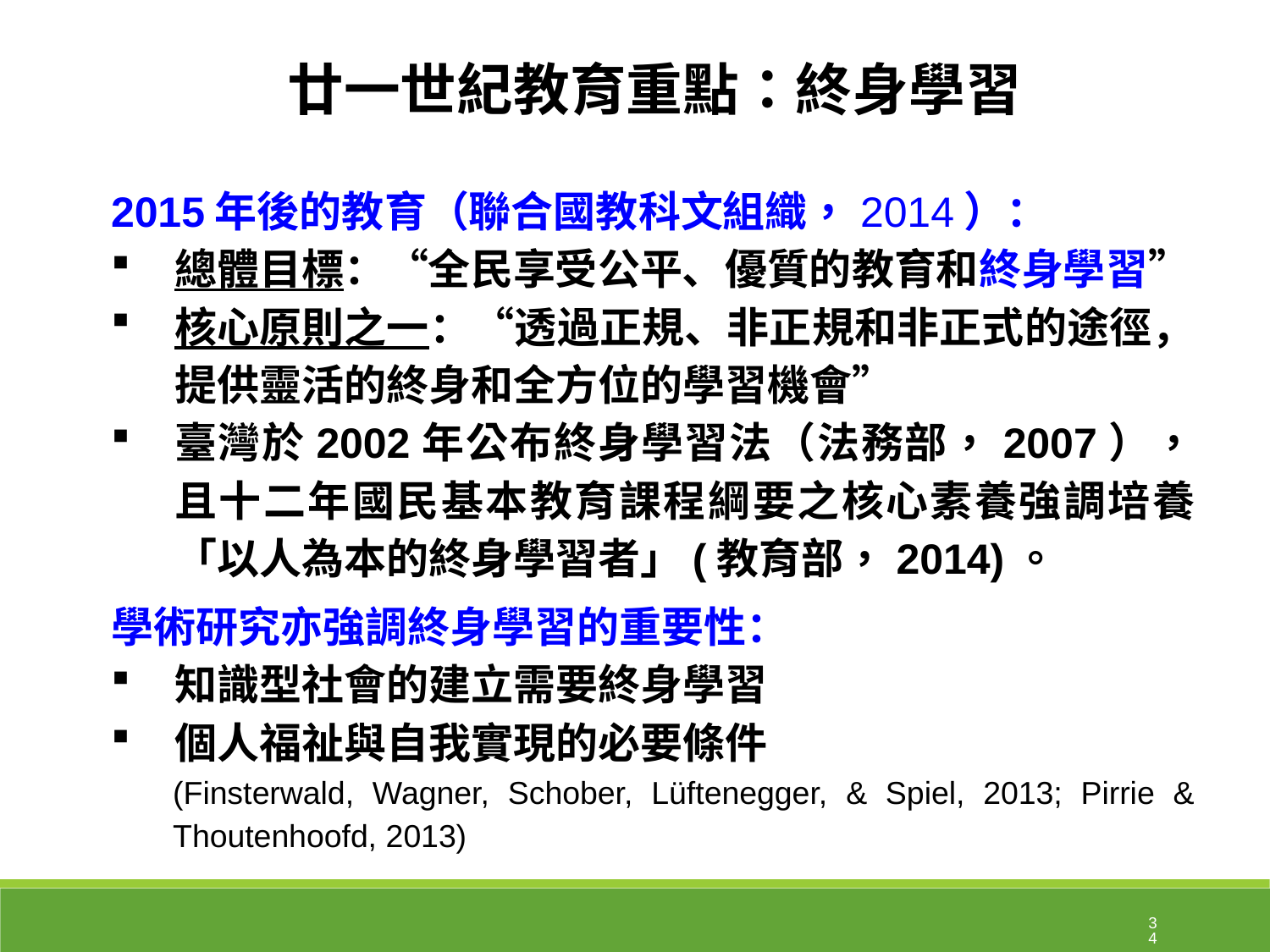

廿一世紀教育重點：終身學習
2015年後的教育（聯合國教科文組織，2014）：
總體目標：“全民享受公平、優質的教育和終身學習”
核心原則之一：“透過正規、非正規和非正式的途徑，提供靈活的終身和全方位的學習機會”
臺灣於2002年公布終身學習法（法務部，2007），且十二年國民基本教育課程綱要之核心素養強調培養「以人為本的終身學習者」(教育部，2014)。
學術研究亦強調終身學習的重要性：
知識型社會的建立需要終身學習
個人福祉與自我實現的必要條件
	(Finsterwald, Wagner, Schober, Lüftenegger, & Spiel, 2013; Pirrie & Thoutenhoofd, 2013)
34